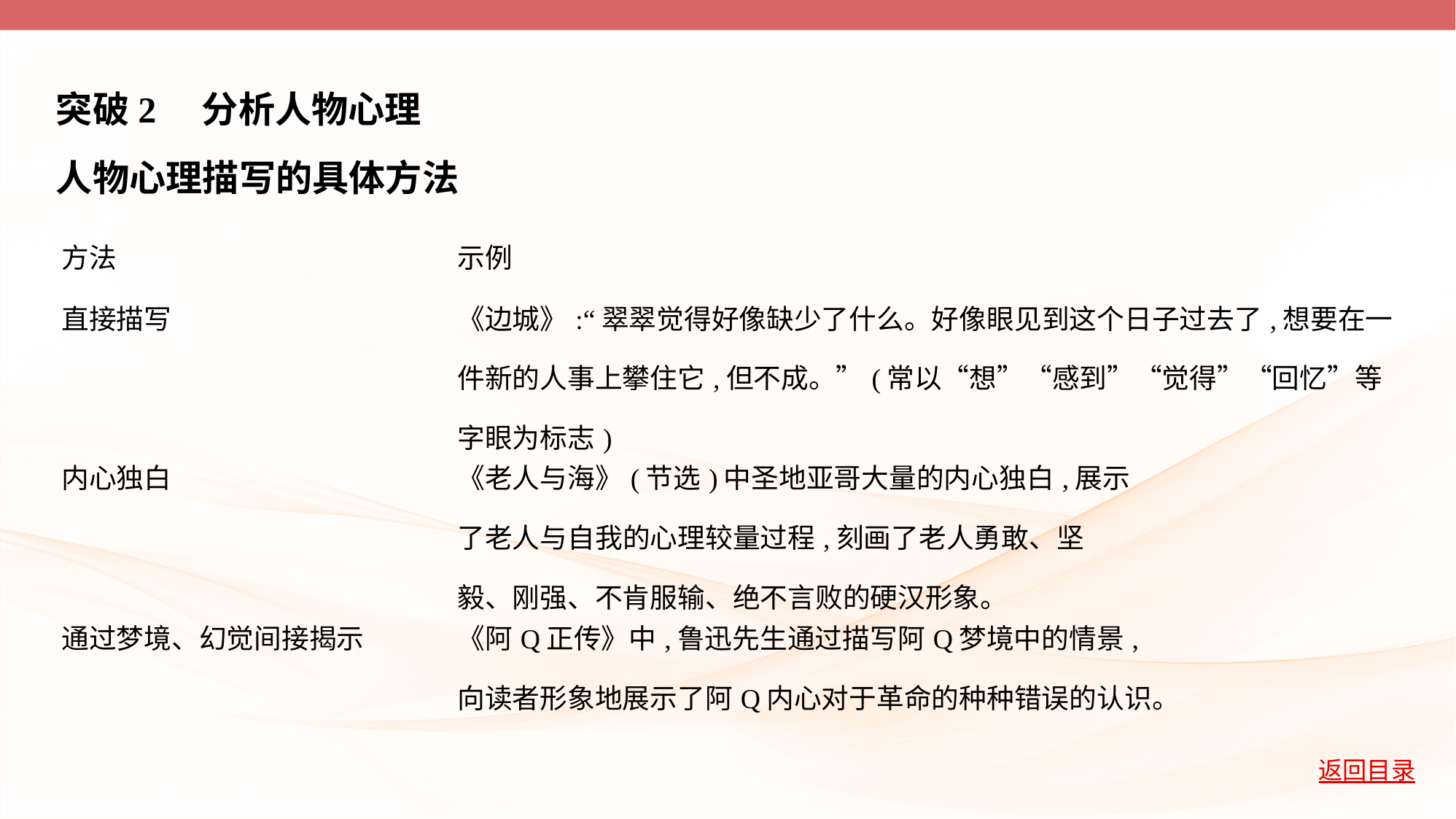

突破2　分析人物心理
人物心理描写的具体方法
| 方法 | 示例 |
| --- | --- |
| 直接描写 | 《边城》:“翠翠觉得好像缺少了什么。好像眼见到这个日子过去了,想要在一件新的人事上攀住它,但不成。”(常以“想”“感到”“觉得”“回忆”等字眼为标志) |
| 内心独白 | 《老人与海》(节选)中圣地亚哥大量的内心独白,展示 了老人与自我的心理较量过程,刻画了老人勇敢、坚 毅、刚强、不肯服输、绝不言败的硬汉形象。 |
| 通过梦境、幻觉间接揭示 | 《阿Q正传》中,鲁迅先生通过描写阿Q梦境中的情景, 向读者形象地展示了阿Q内心对于革命的种种错误的认识。 |